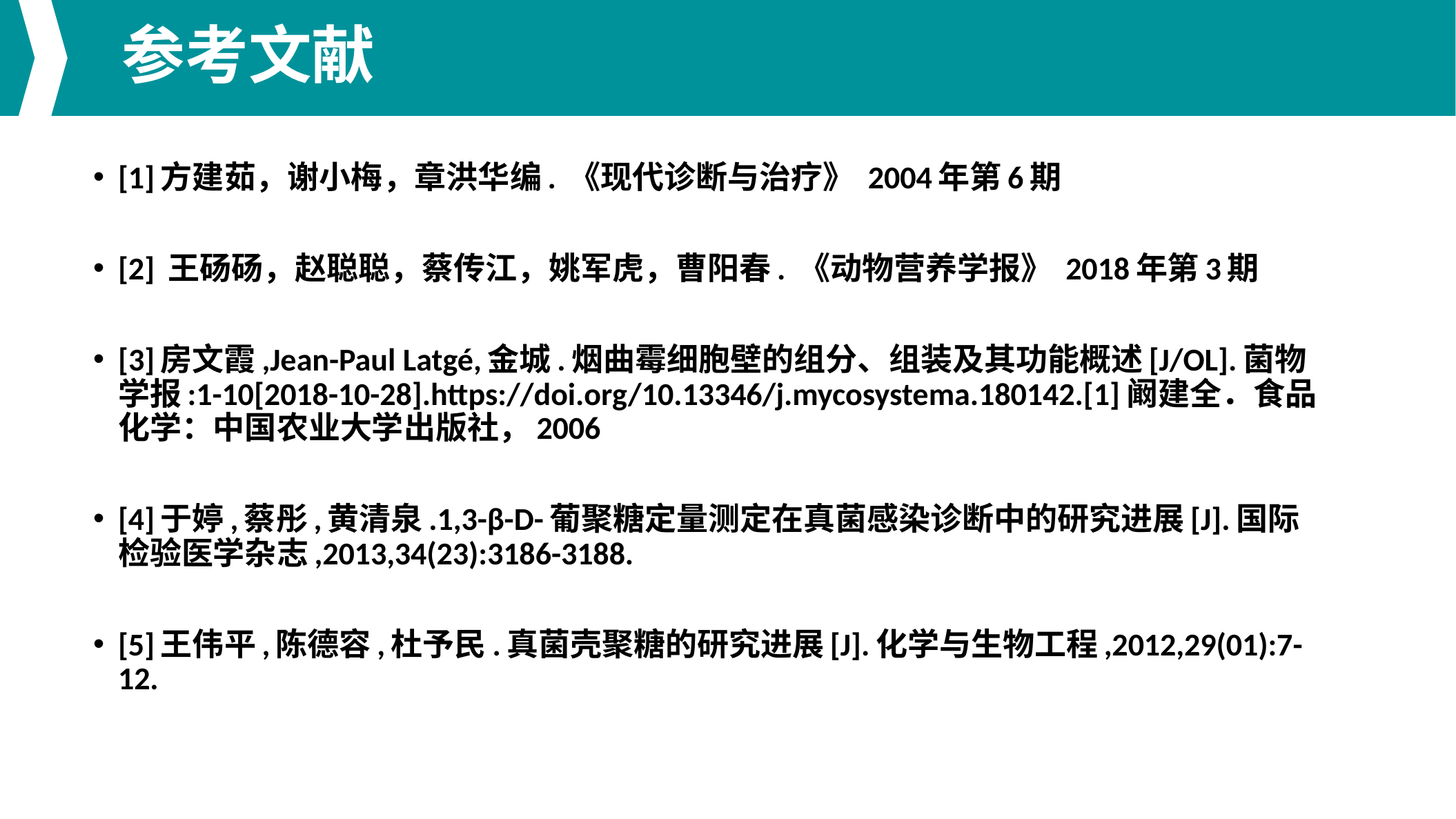

参考文献
[1]方建茹，谢小梅，章洪华编. 《现代诊断与治疗》 2004年第6期

[2] 王砀砀，赵聪聪，蔡传江，姚军虎，曹阳春. 《动物营养学报》 2018年第3期

[3]房文霞,Jean-Paul Latgé,金城.烟曲霉细胞壁的组分、组装及其功能概述[J/OL].菌物学报:1-10[2018-10-28].https://doi.org/10.13346/j.mycosystema.180142.[1]阚建全．食品化学：中国农业大学出版社，2006

[4]于婷,蔡彤,黄清泉.1,3-β-D-葡聚糖定量测定在真菌感染诊断中的研究进展[J].国际检验医学杂志,2013,34(23):3186-3188.

[5]王伟平,陈德容,杜予民.真菌壳聚糖的研究进展[J].化学与生物工程,2012,29(01):7-12.

点击请替换文字内容
点击请替换文字内容
请替换文字内容，添加相关标题，修改文字内容，也可以直接复制你的内容到此。请替换文字内容，添加相关标题，修改文字内容，也可以直接复制你的内容到此。请替换文字内容，添加相关标题，修改文字内容，也可以直接复制你的内容到此。
请替换文字内容，添加相关标题，修改文字内容，也可以直接复制你的内容到此。请替换文字内容，添加相关标题，修改文字内容，也可以直接复制你的内容到此。请替换文字内容，添加相关标题，修改文字内容，也可以直接复制你的内容到此。